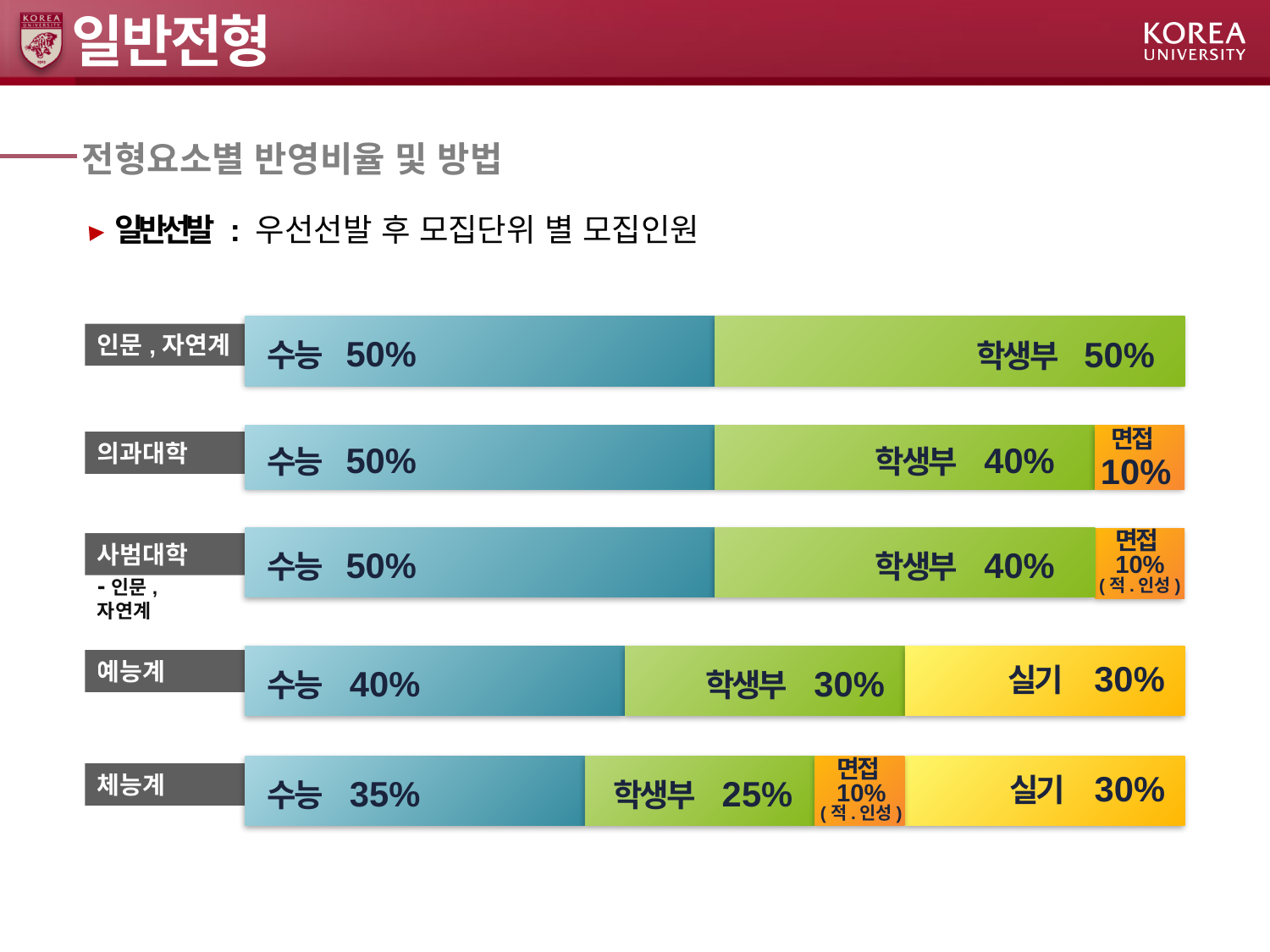

# 일반전형
전형요소별 반영비율 및 방법

    일반선발  :  우선선발 후 모집단위 별 모집인원

인문,자연계
수능  50%
학생부   50%

면접
10%
의과대학
수능  50%
학생부   40%

면접10%
(적.인성)
사범대학
수능  50%
학생부   40%
-인문,자연계

예능계
실기     30%
수능   40%
학생부   30%

면접10%
(적.인성)
실기   30%
체능계
학생부   25%
수능   35%